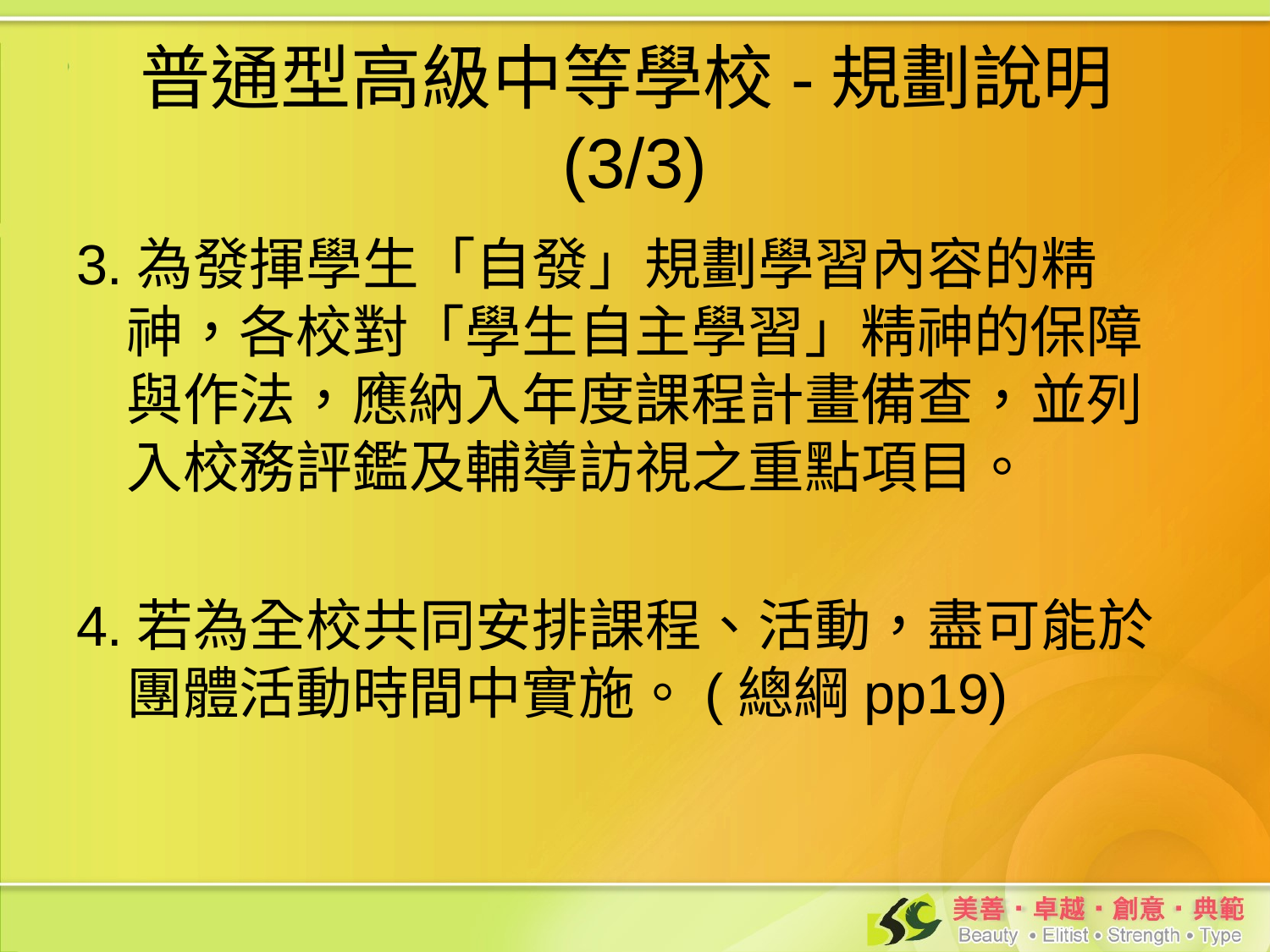

# 普通型高級中等學校-規劃說明(3/3)
3.為發揮學生「自發」規劃學習內容的精神，各校對「學生自主學習」精神的保障與作法，應納入年度課程計畫備查，並列入校務評鑑及輔導訪視之重點項目。

4.若為全校共同安排課程、活動，盡可能於團體活動時間中實施。(總綱pp19)